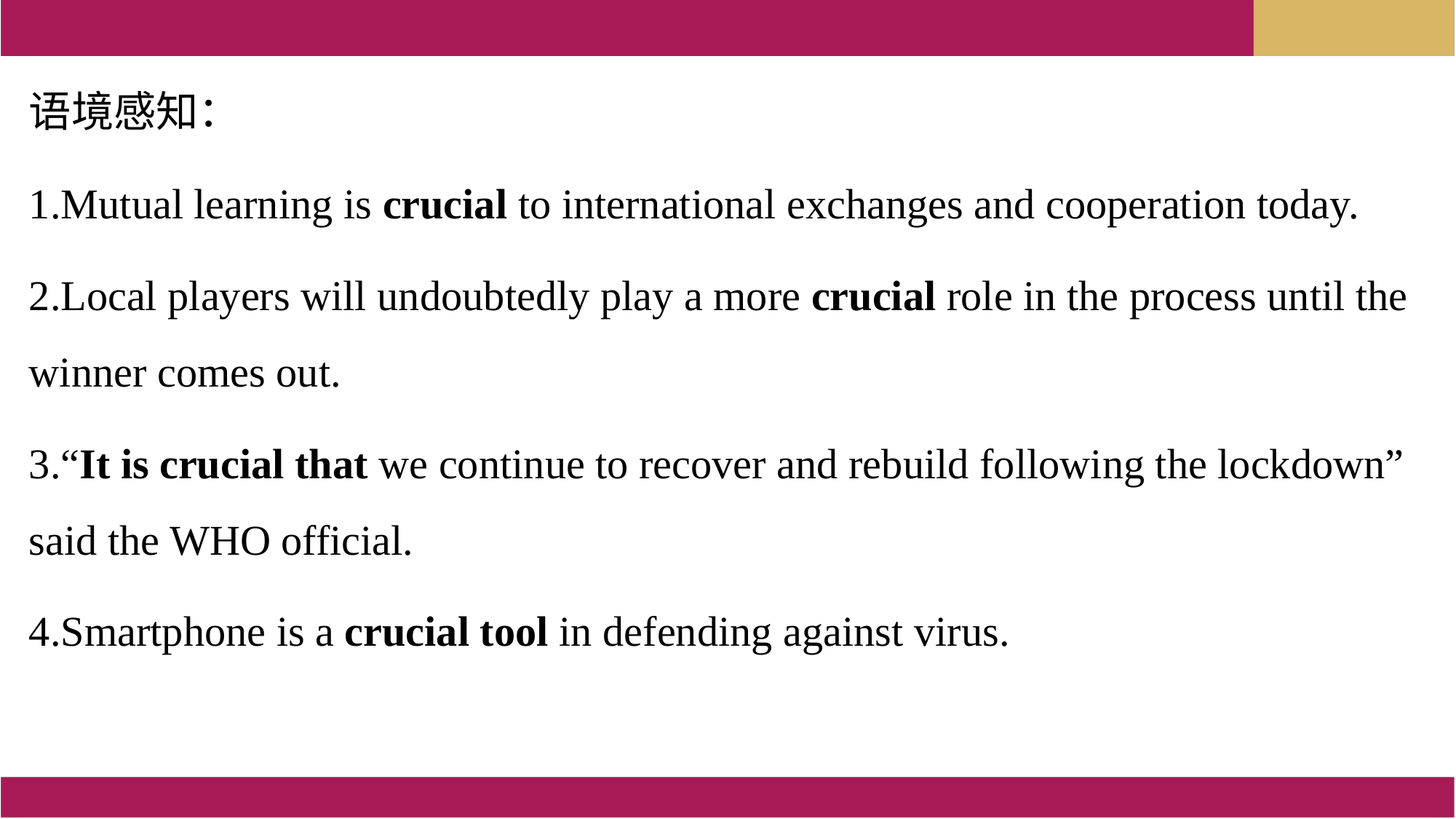

语境感知：
1.Mutual learning is crucial to international exchanges and cooperation today.
2.Local players will undoubtedly play a more crucial role in the process until the winner comes out.
3.“It is crucial that we continue to recover and rebuild following the lockdown” said the WHO official.
4.Smartphone is a crucial tool in defending against virus.